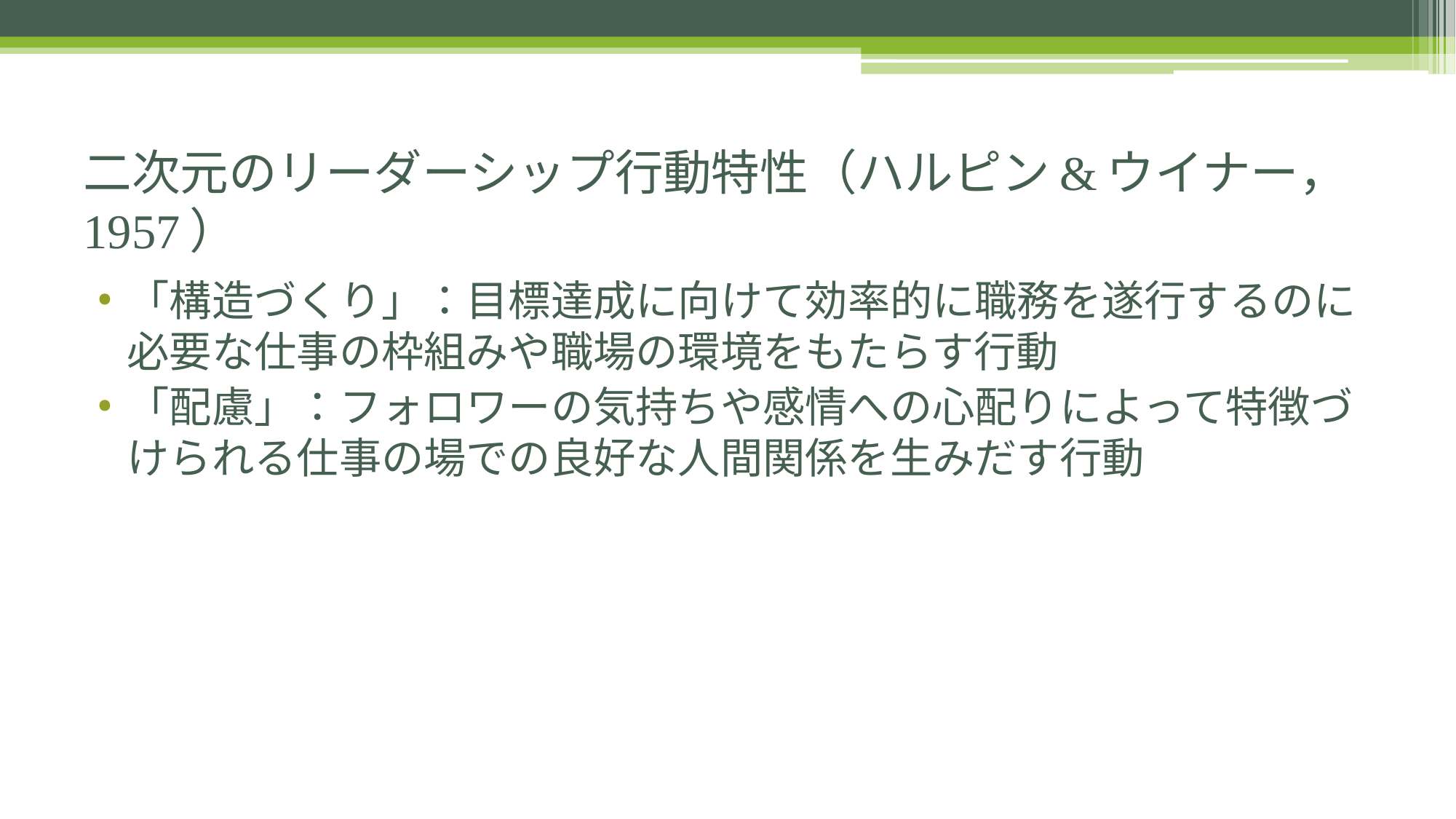

# 二次元のリーダーシップ行動特性（ハルピン&ウイナー，1957）
「構造づくり」：目標達成に向けて効率的に職務を遂行するのに必要な仕事の枠組みや職場の環境をもたらす行動
「配慮」：フォロワーの気持ちや感情への心配りによって特徴づけられる仕事の場での良好な人間関係を生みだす行動